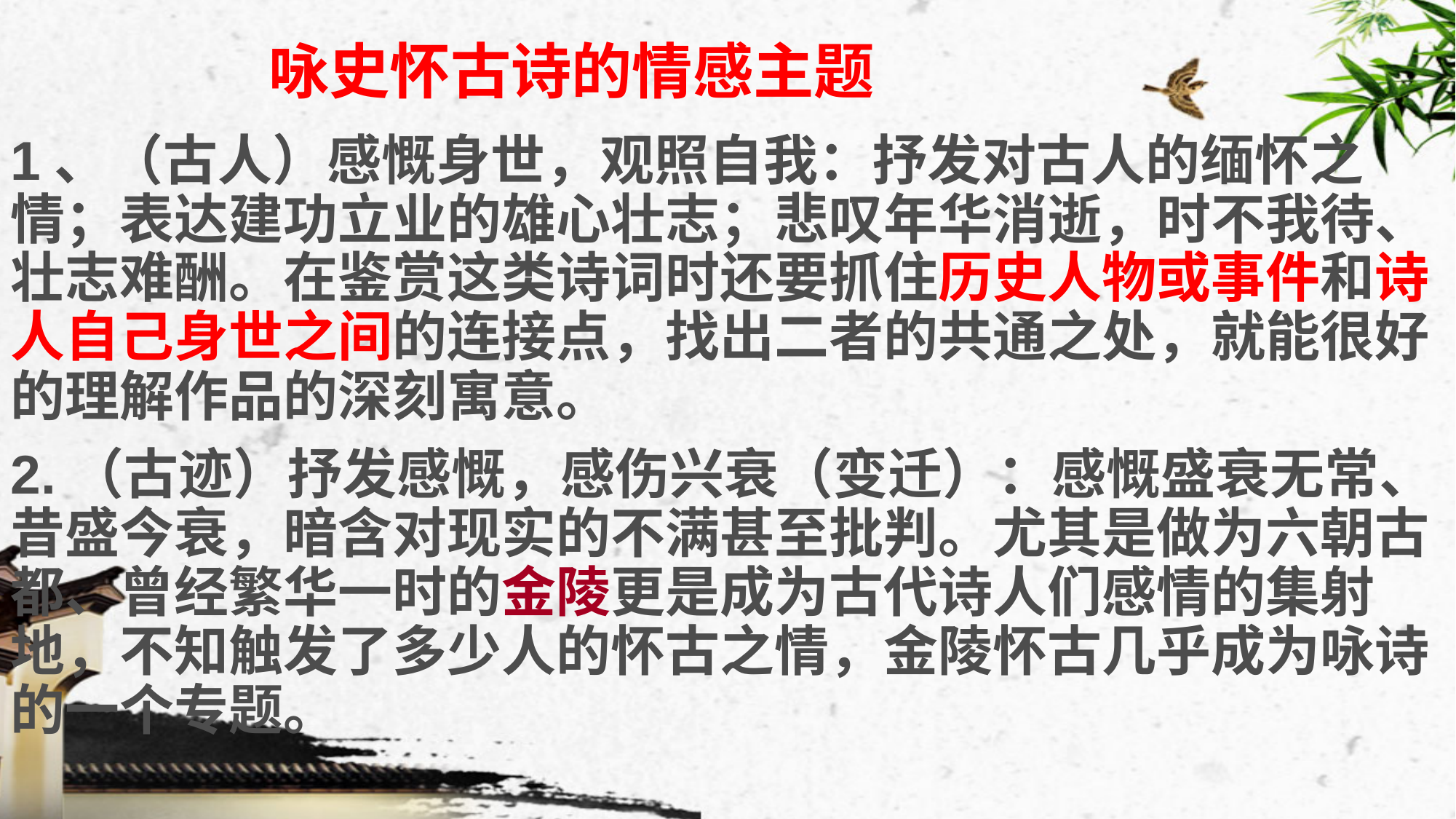

咏史怀古诗的情感主题
1、（古人）感慨身世，观照自我：抒发对古人的缅怀之情；表达建功立业的雄心壮志；悲叹年华消逝，时不我待、壮志难酬。在鉴赏这类诗词时还要抓住历史人物或事件和诗人自己身世之间的连接点，找出二者的共通之处，就能很好的理解作品的深刻寓意。
2.（古迹）抒发感慨，感伤兴衰（变迁）：感慨盛衰无常、昔盛今衰，暗含对现实的不满甚至批判。尤其是做为六朝古都、曾经繁华一时的金陵更是成为古代诗人们感情的集射地，不知触发了多少人的怀古之情，金陵怀古几乎成为咏诗的一个专题。